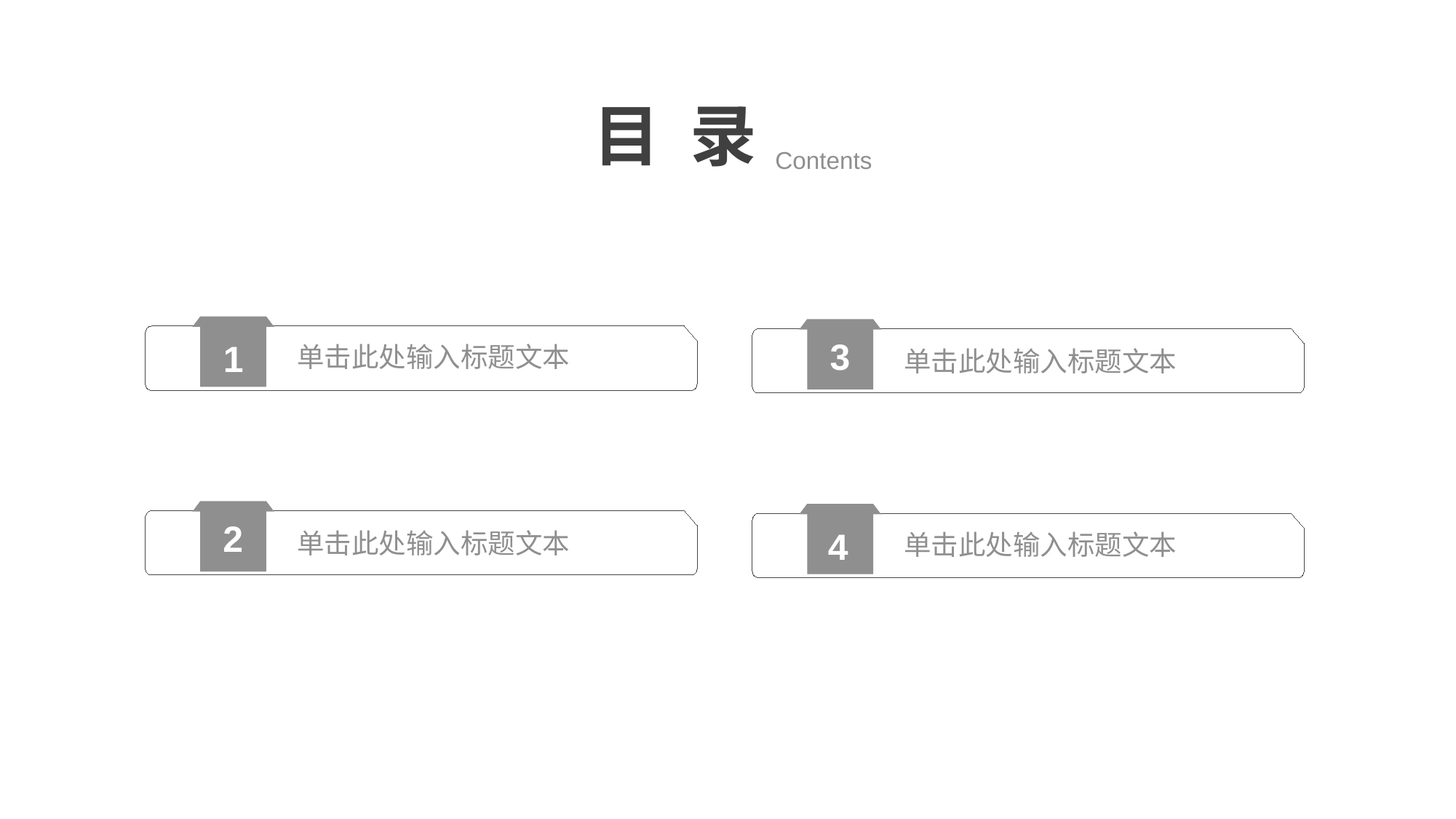

目  录
Contents

1

3

单击此处输入标题文本
单击此处输入标题文本

2

4

单击此处输入标题文本
单击此处输入标题文本